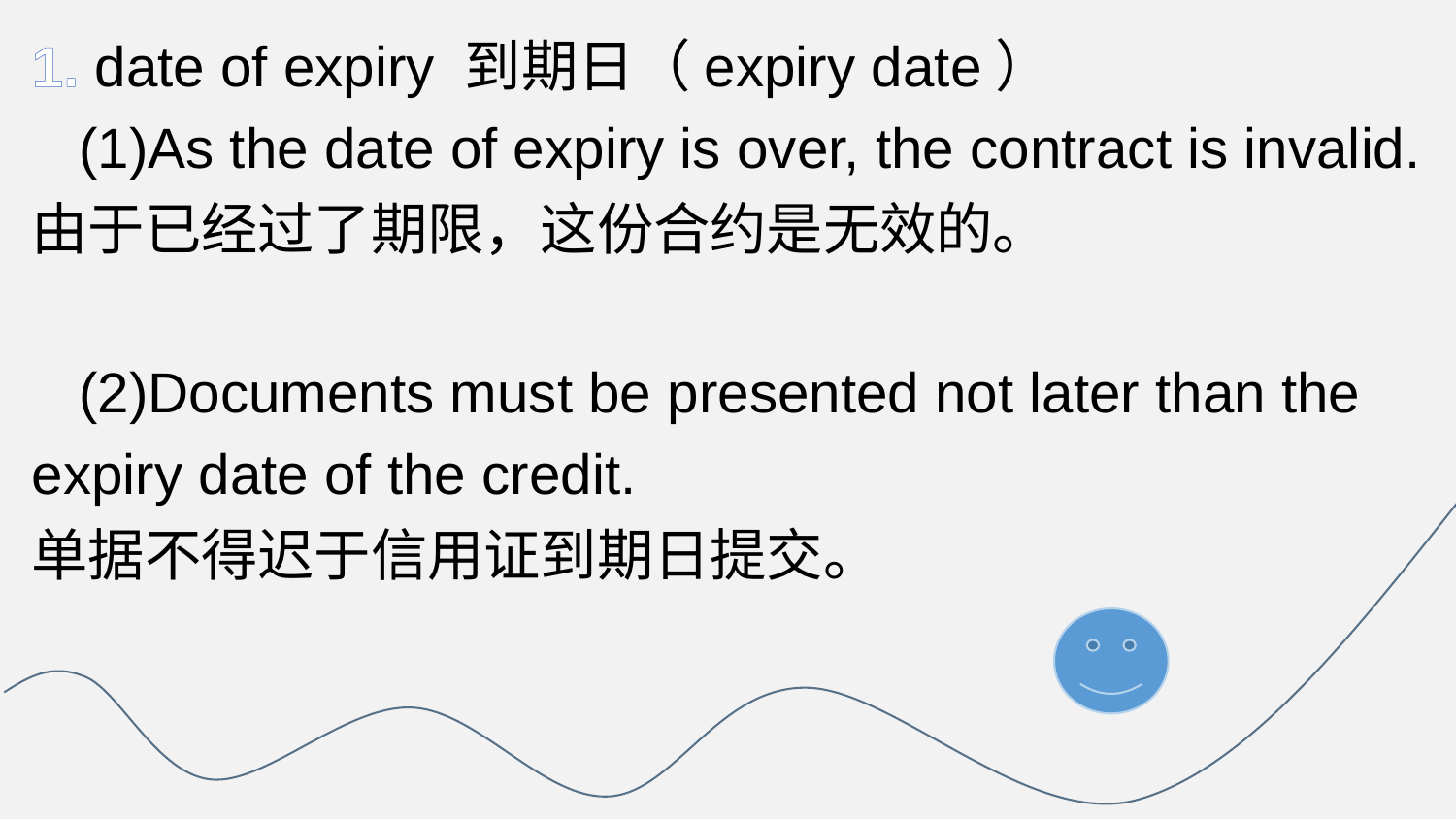

1. date of expiry 到期日（expiry date）
   (1)As the date of expiry is over, the contract is invalid.
由于已经过了期限，这份合约是无效的。

   (2)Documents must be presented not later than the expiry date of the credit.
单据不得迟于信用证到期日提交。